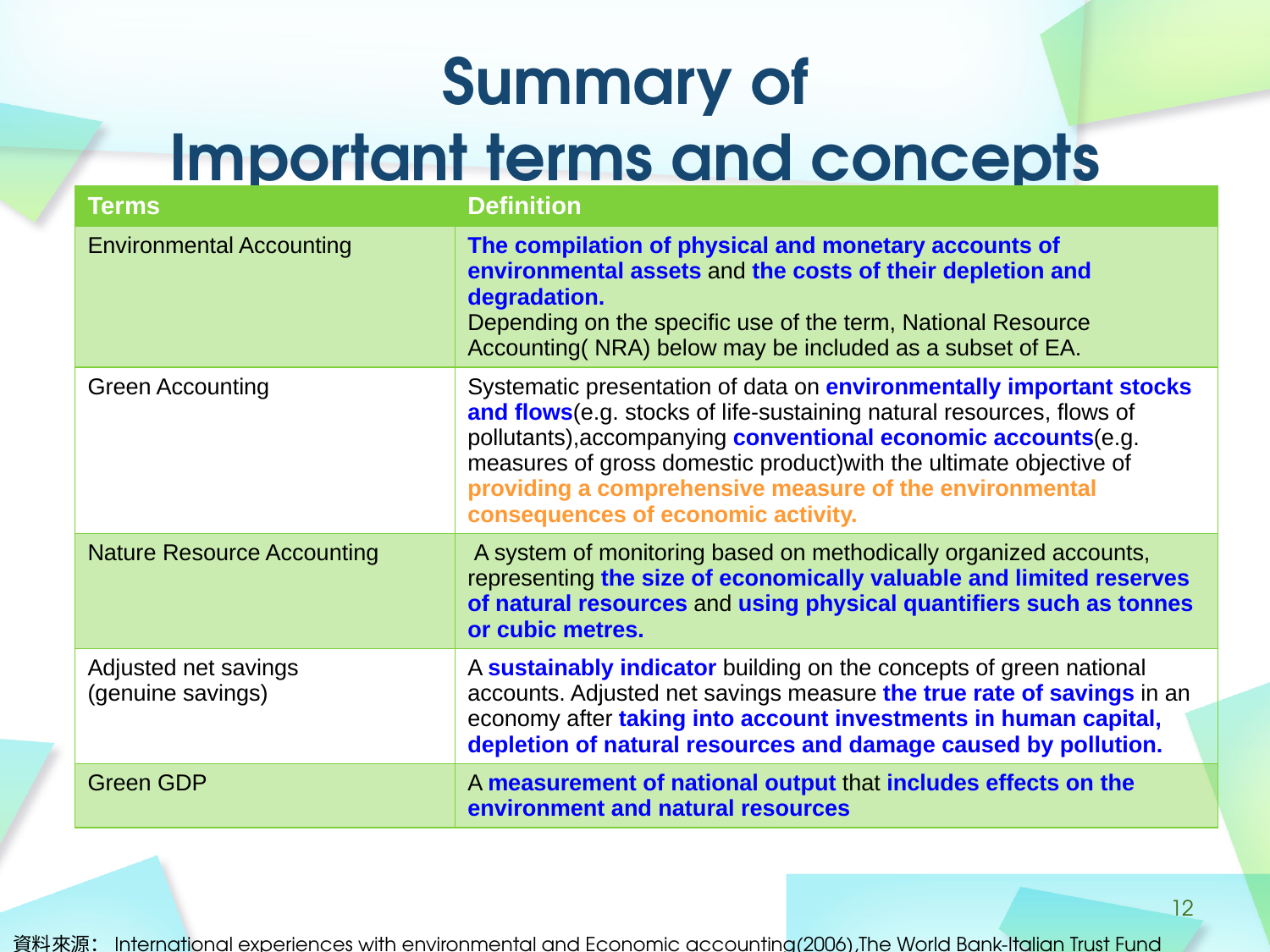

# Summary of Important terms and concepts
| Terms | Definition |
| --- | --- |
| Environmental Accounting | The compilation of physical and monetary accounts of environmental assets and the costs of their depletion and degradation. Depending on the specific use of the term, National Resource Accounting( NRA) below may be included as a subset of EA. |
| Green Accounting | Systematic presentation of data on environmentally important stocks and flows(e.g. stocks of life-sustaining natural resources, flows of pollutants),accompanying conventional economic accounts(e.g. measures of gross domestic product)with the ultimate objective of providing a comprehensive measure of the environmental consequences of economic activity. |
| Nature Resource Accounting | A system of monitoring based on methodically organized accounts, representing the size of economically valuable and limited reserves of natural resources and using physical quantifiers such as tonnes or cubic metres. |
| Adjusted net savings (genuine savings) | A sustainably indicator building on the concepts of green national accounts. Adjusted net savings measure the true rate of savings in an economy after taking into account investments in human capital, depletion of natural resources and damage caused by pollution. |
| Green GDP | A measurement of national output that includes effects on the environment and natural resources |
12
資料來源：International experiences with environmental and Economic accounting(2006),The World Bank-Italian Trust Fund Project